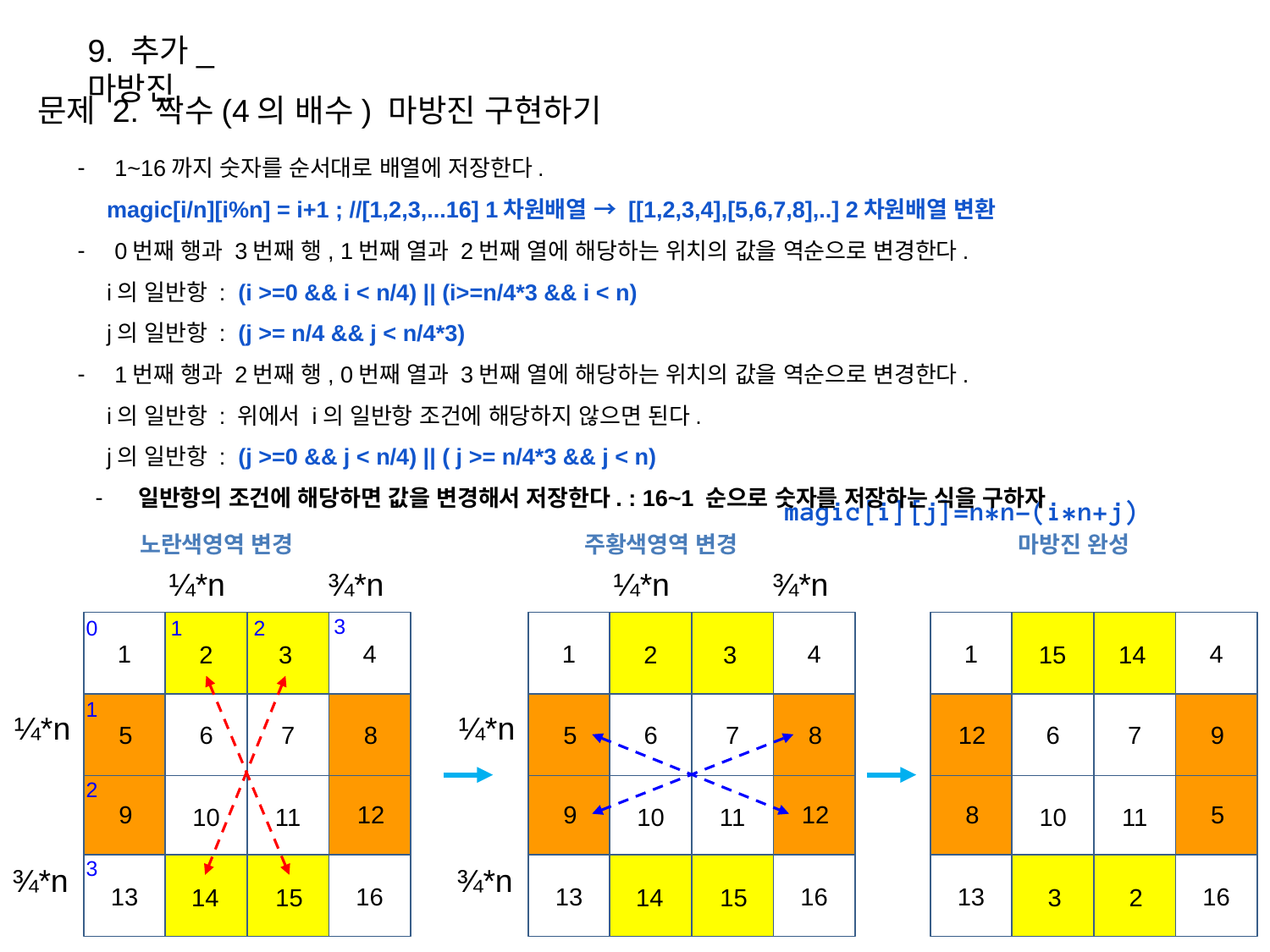

9. 추가_마방진
문제 2. 짝수(4의 배수) 마방진 구현하기
1~16까지 숫자를 순서대로 배열에 저장한다.
     magic[i/n][i%n] = i+1 ; //[1,2,3,...16] 1차원배열 → [[1,2,3,4],[5,6,7,8],..] 2차원배열 변환
0번째 행과 3번째 행, 1번째 열과 2번째 열에 해당하는 위치의 값을 역순으로 변경한다.
     i의 일반항 :  (i >=0 && i < n/4) || (i>=n/4*3 && i < n)
     j의 일반항 :  (j >= n/4 && j < n/4*3)
1번째 행과 2번째 행, 0번째 열과 3번째 열에 해당하는 위치의 값을 역순으로 변경한다.
     i의 일반항 : 위에서 i의 일반항 조건에 해당하지 않으면 된다.
     j의 일반항 :  (j >=0 && j < n/4) || ( j >= n/4*3 && j < n)
일반항의 조건에 해당하면 값을 변경해서 저장한다. : 16~1 순으로 숫자를 저장하는 식을 구하자
magic[i][j]=n*n-(i*n+j)
노란색영역 변경
주황색영역 변경
마방진 완성
¼*n
¾*n
¼*n
¾*n
3
0
2
1
1
2
3
4
2
3
5
6
7
8
5
8
9
10
11
12
12
9
13
14
15
16
14
15
1
2
3
4
2
3
5
6
7
8
5
8
9
10
11
12
12
9
13
14
15
16
14
15
1
2
3
4
15
14
5
6
7
8
12
9
9
10
11
12
5
8
13
14
15
16
3
2
1
¼*n
¼*n
2
3
¾*n
¾*n